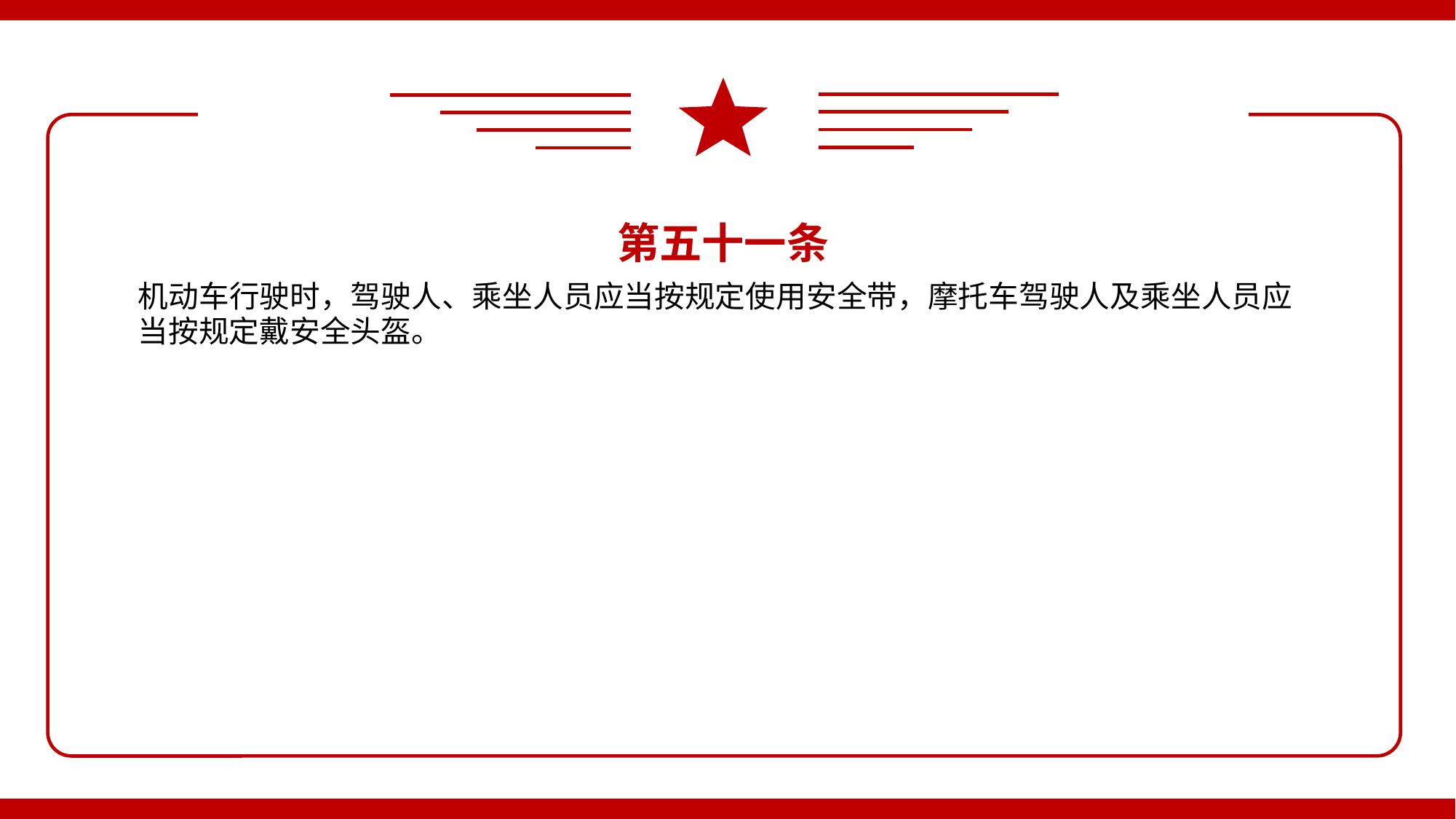

第五十一条
机动车行驶时，驾驶人、乘坐人员应当按规定使用安全带，摩托车驾驶人及乘坐人员应当按规定戴安全头盔。